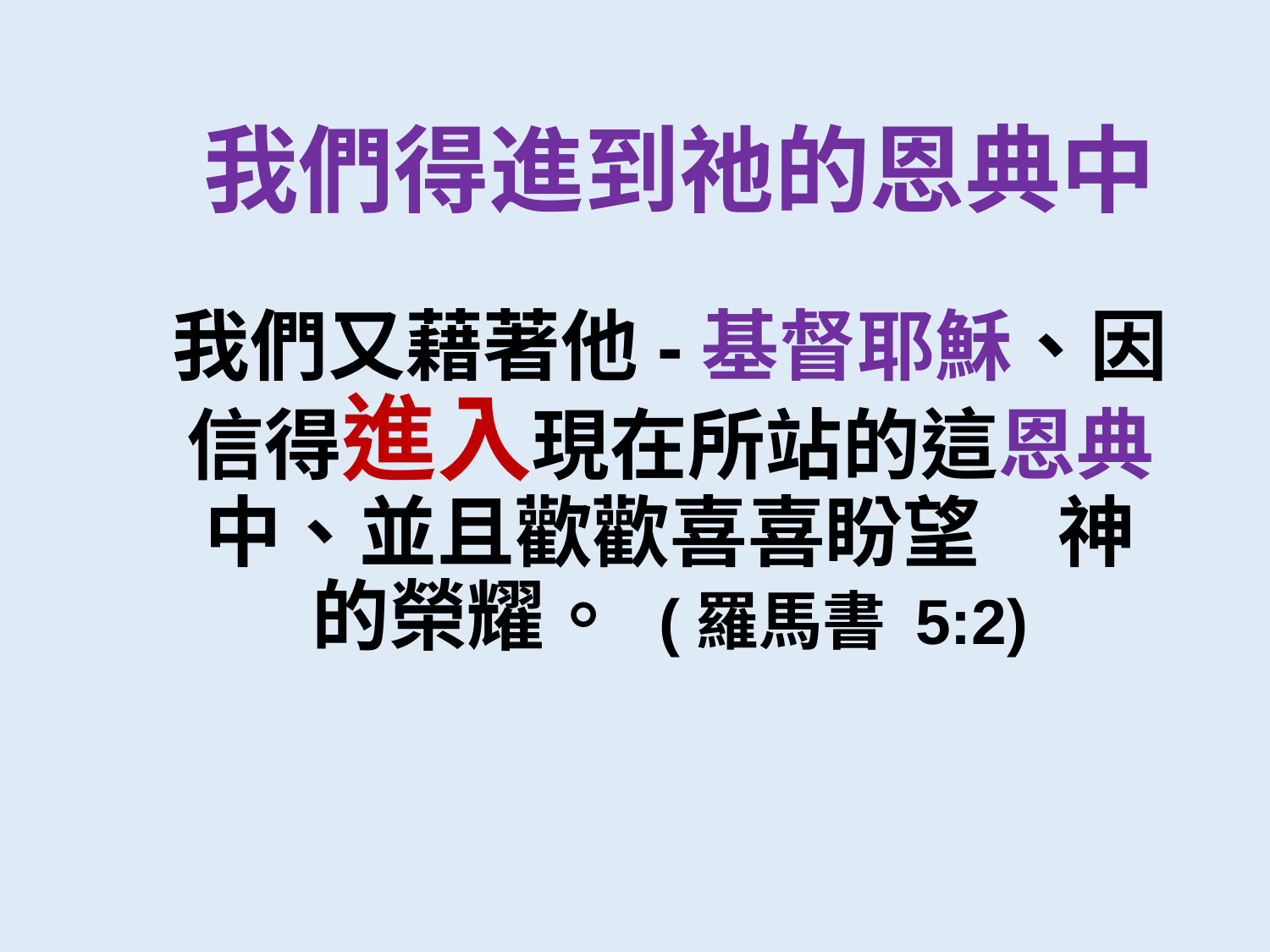

# 我們得進到祂的恩典中
我們又藉著他-基督耶穌、因信得進入現在所站的這恩典中、並且歡歡喜喜盼望　神的榮耀。 (羅馬書 5:2)